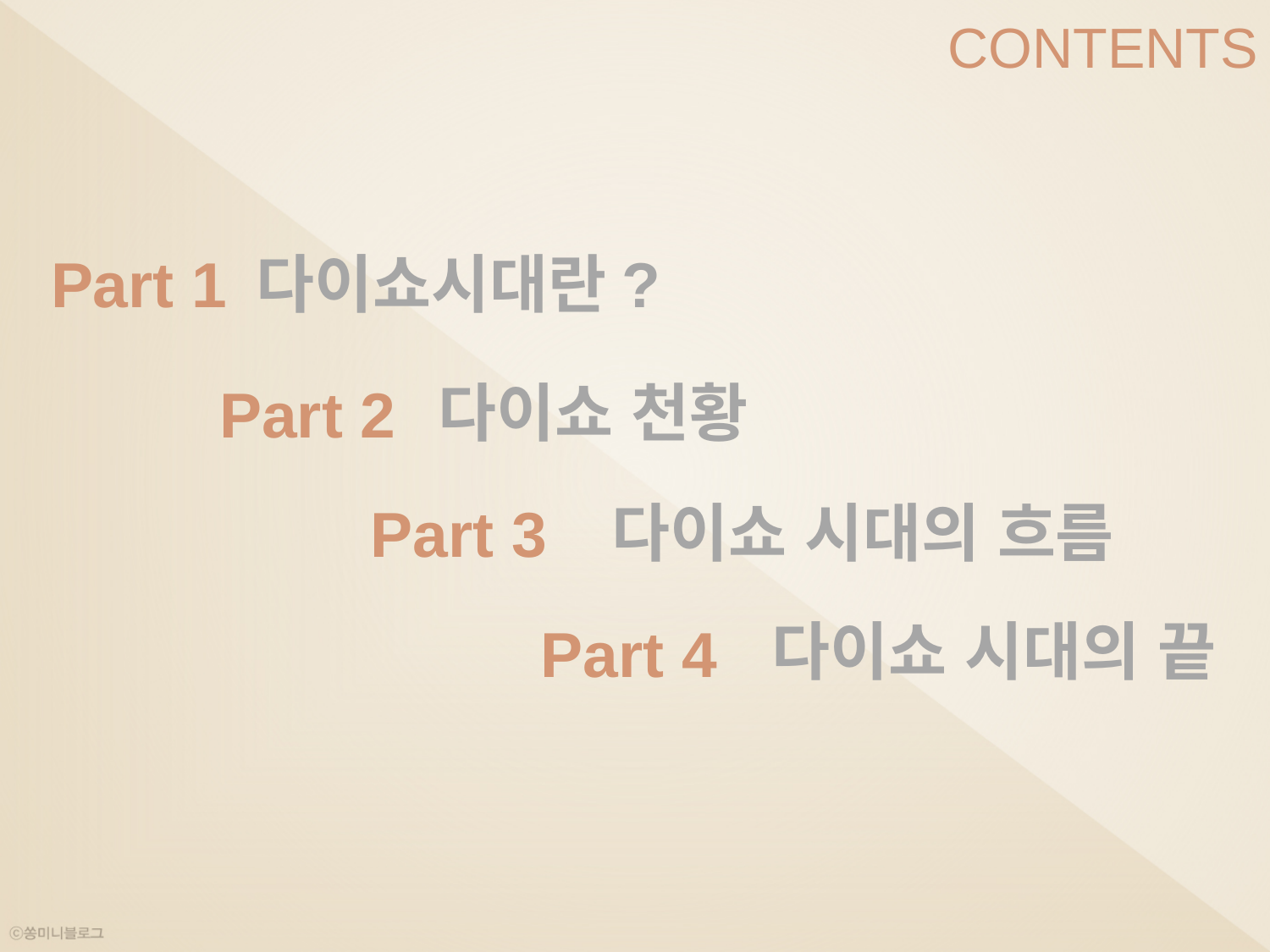

CONTENTS
Part 1
다이쇼시대란?
다이쇼 천황
Part 2
다이쇼 시대의 흐름
Part 3
다이쇼 시대의 끝
Part 4